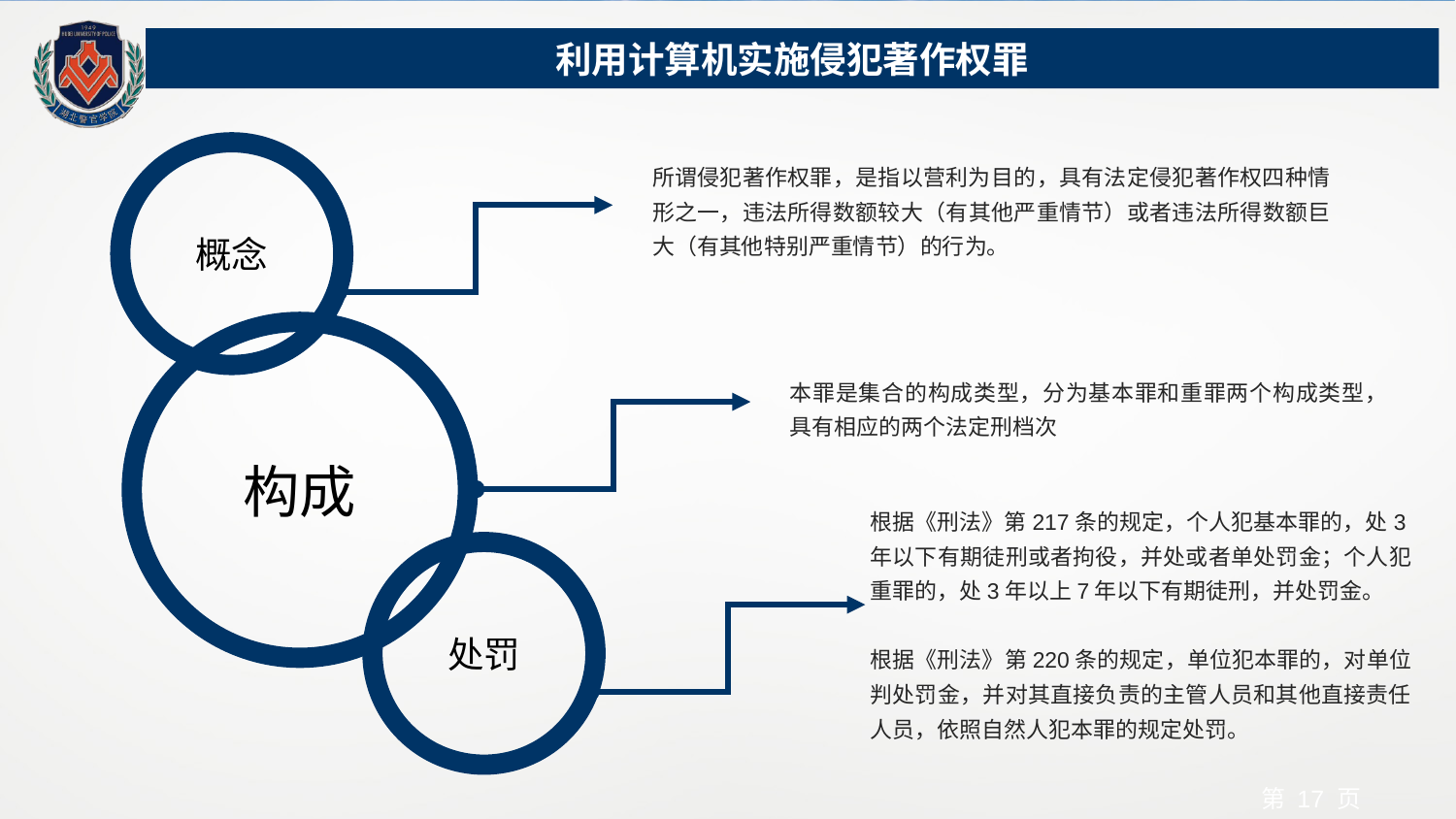

利用计算机实施侵犯著作权罪
所谓侵犯著作权罪，是指以营利为目的，具有法定侵犯著作权四种情形之一，违法所得数额较大（有其他严重情节）或者违法所得数额巨大（有其他特别严重情节）的行为。
概念
构成
本罪是集合的构成类型，分为基本罪和重罪两个构成类型，具有相应的两个法定刑档次
根据《刑法》第217条的规定，个人犯基本罪的，处3年以下有期徒刑或者拘役，并处或者单处罚金；个人犯重罪的，处3年以上7年以下有期徒刑，并处罚金。

根据《刑法》第220条的规定，单位犯本罪的，对单位判处罚金，并对其直接负责的主管人员和其他直接责任人员，依照自然人犯本罪的规定处罚。
处罚